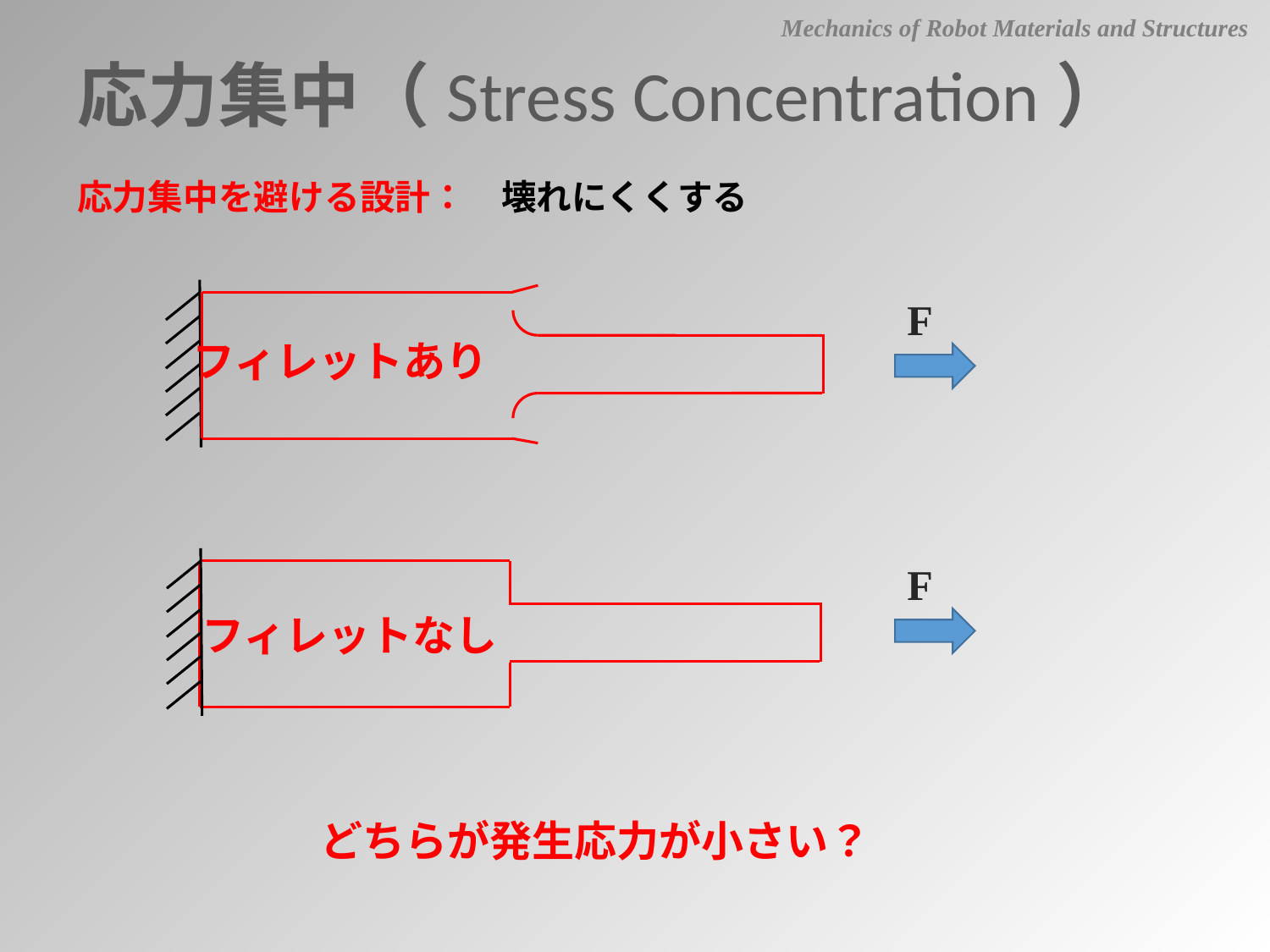

Mechanics of Robot Materials and Structures
応力集中（Stress Concentration）
応力集中を避ける設計：　壊れにくくする

F
フィレットあり

F
フィレットなし

どちらが発生応力が小さい？